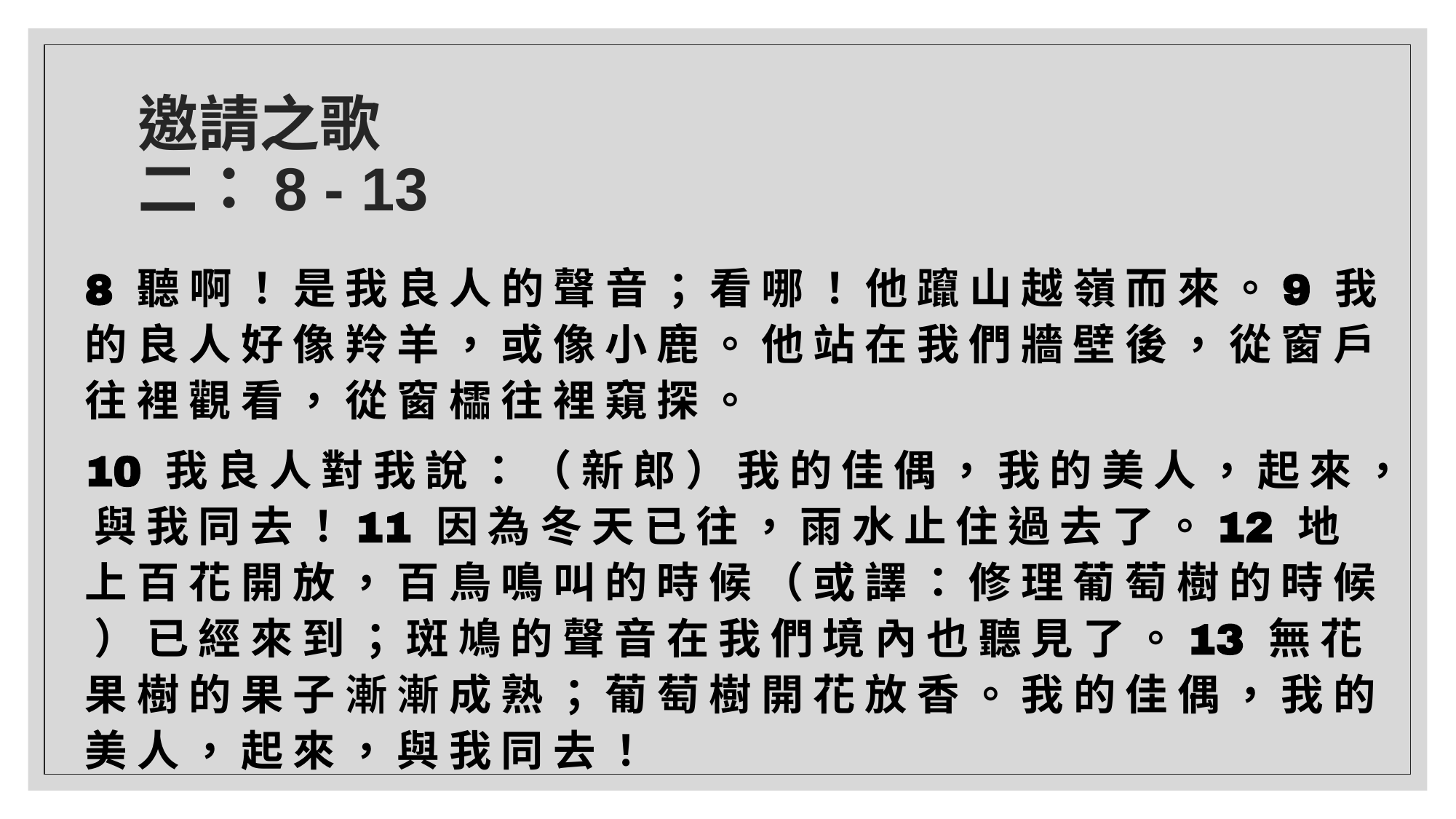

# 邀請之歌 二：8 - 13
8 聽 啊 ！ 是 我 良 人 的 聲 音 ； 看 哪 ！ 他 躥 山 越 嶺 而 來 。9 我 的 良 人 好 像 羚 羊 ， 或 像 小 鹿 。 他 站 在 我 們 牆 壁 後 ， 從 窗 戶 往 裡 觀 看 ， 從 窗 櫺 往 裡 窺 探 。
10 我 良 人 對 我 說 ： （ 新 郎 ） 我 的 佳 偶 ， 我 的 美 人 ， 起 來 ， 與 我 同 去 ！11 因 為 冬 天 已 往 ， 雨 水 止 住 過 去 了 。12 地 上 百 花 開 放 ， 百 鳥 鳴 叫 的 時 候 （ 或 譯 ： 修 理 葡 萄 樹 的 時 候 ） 已 經 來 到 ； 斑 鳩 的 聲 音 在 我 們 境 內 也 聽 見 了 。13 無 花 果 樹 的 果 子 漸 漸 成 熟 ； 葡 萄 樹 開 花 放 香 。 我 的 佳 偶 ， 我 的 美 人 ， 起 來 ， 與 我 同 去 ！